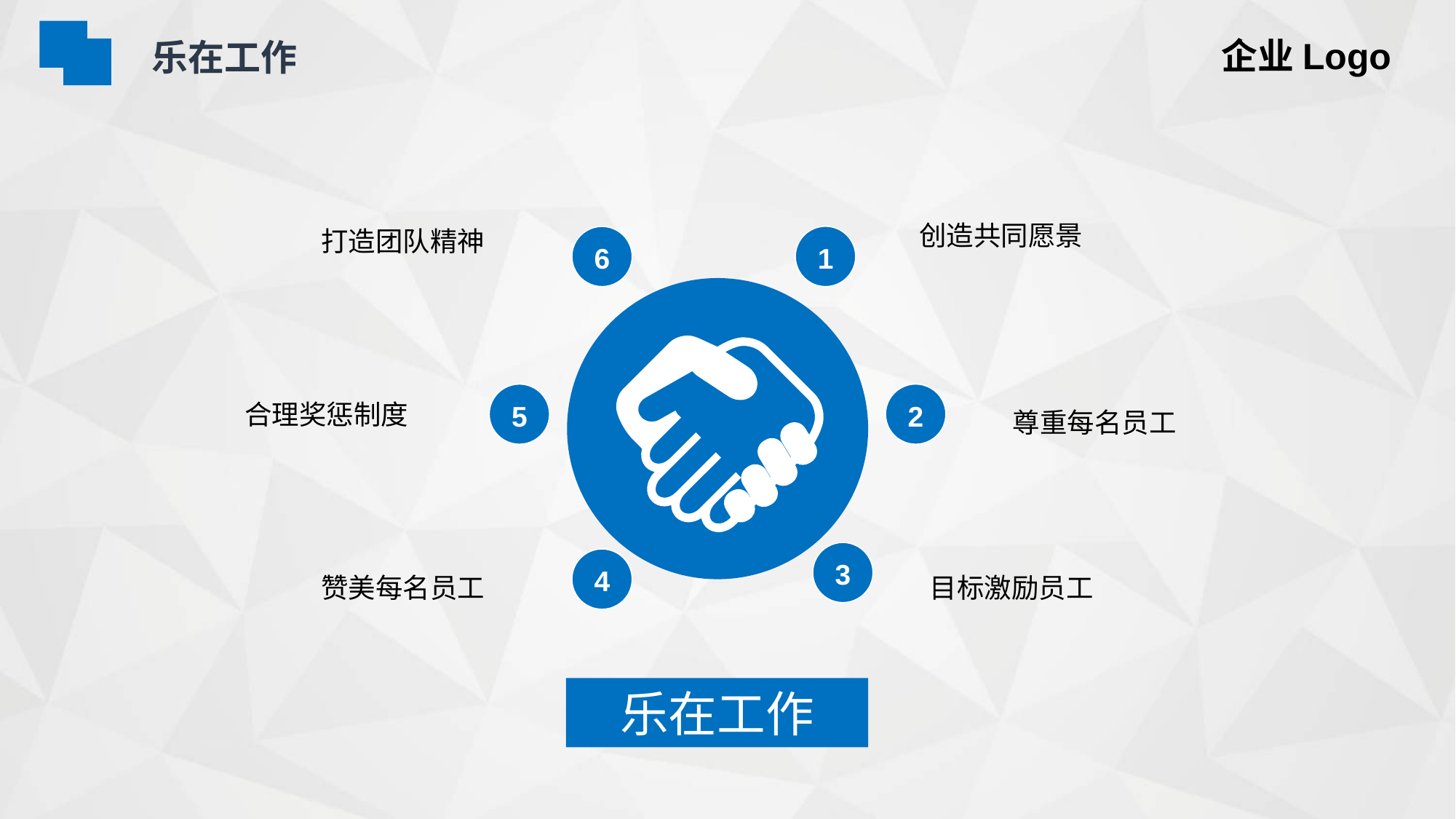

企业Logo
乐在工作
创造共同愿景
打造团队精神
1
6

2
5
合理奖惩制度
尊重每名员工
3
4
赞美每名员工
目标激励员工
乐在工作